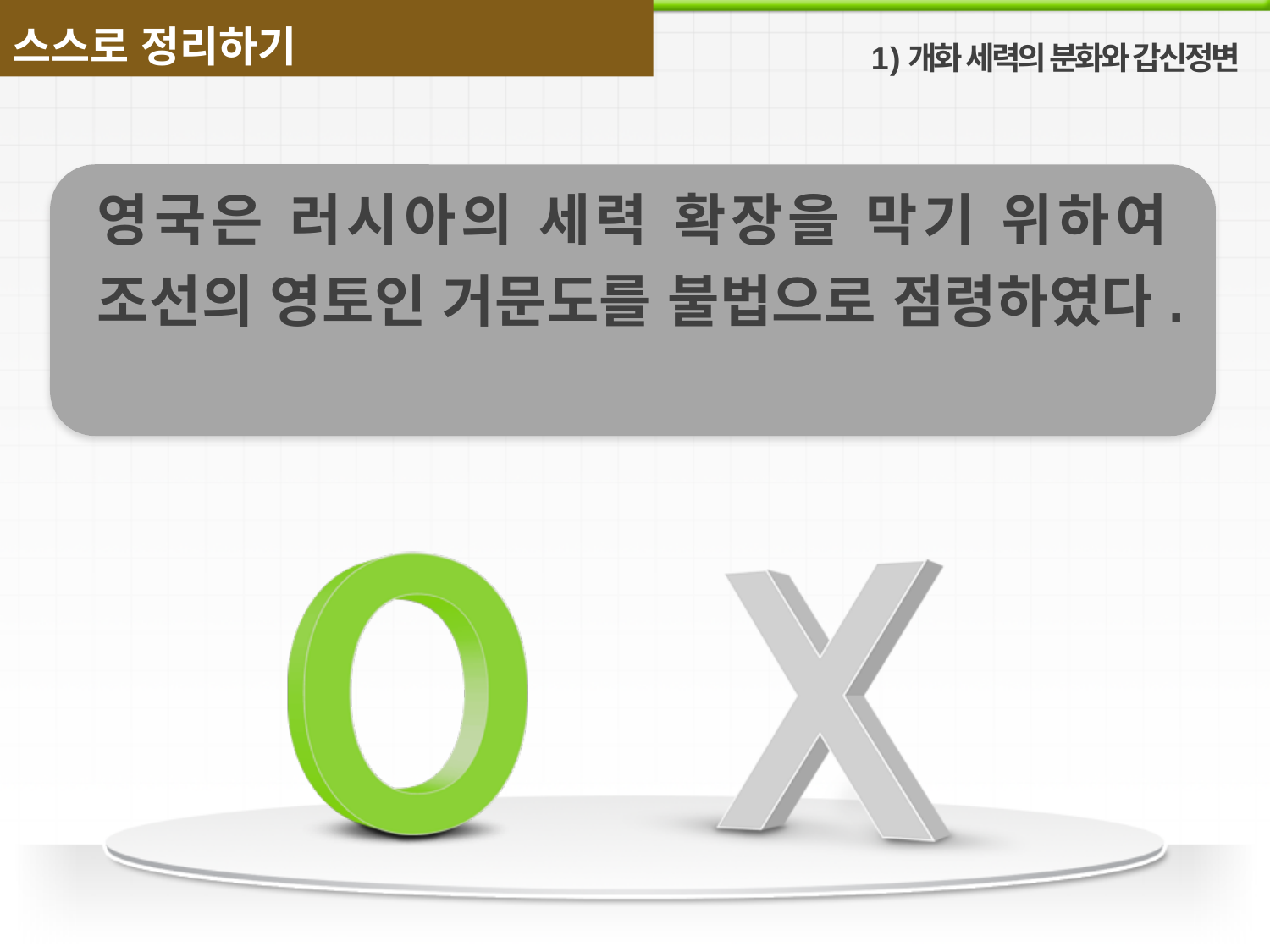

스스로 정리하기
개화 세력의 분화와 갑신정변

영국은 러시아의 세력 확장을 막기 위하여 조선의 영토인 거문도를 불법으로 점령하였다.